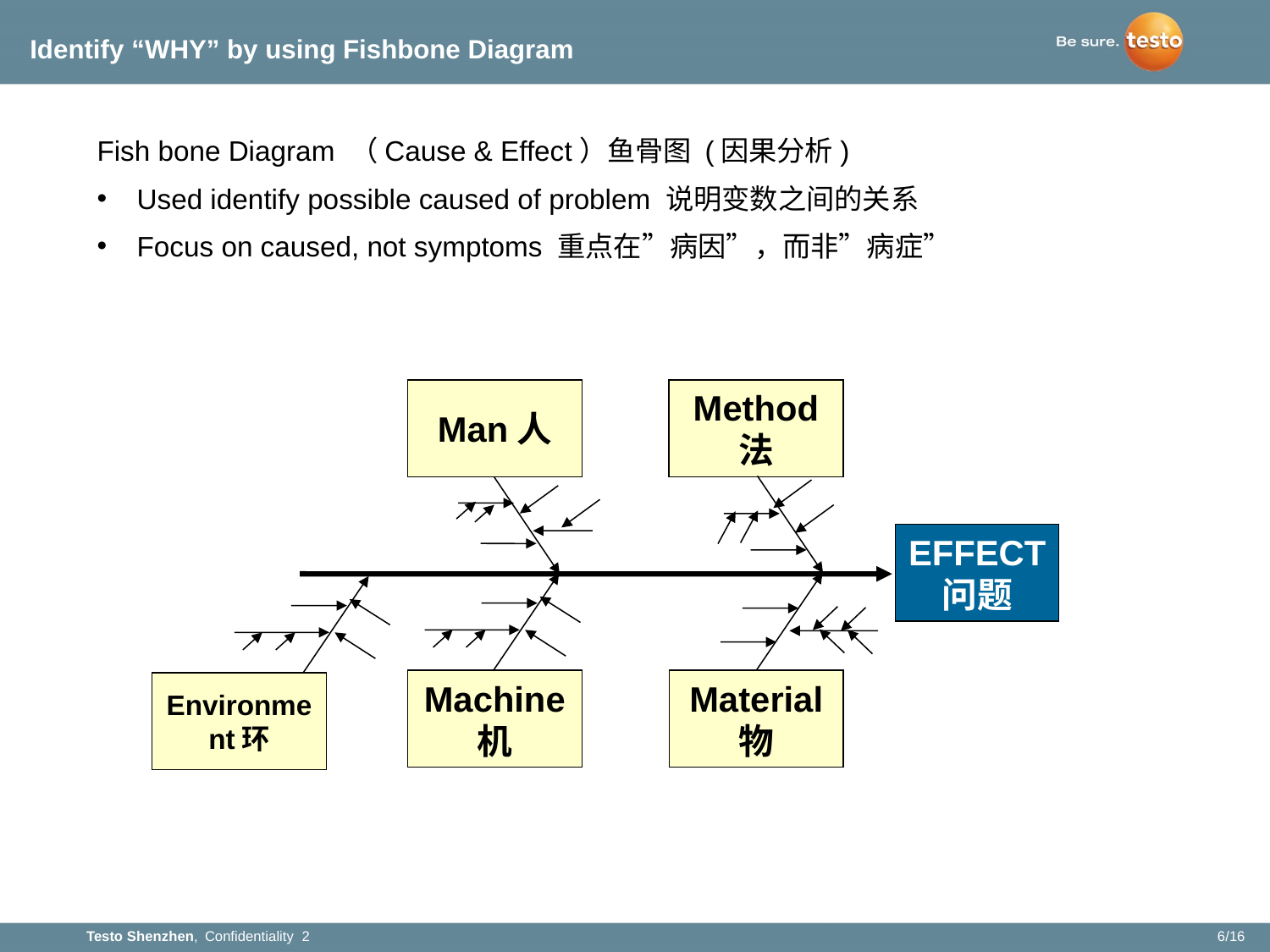

# Identify “WHY” by using Fishbone Diagram
Fish bone Diagram （Cause & Effect）鱼骨图 (因果分析)
Used identify possible caused of problem 说明变数之间的关系
Focus on caused, not symptoms 重点在”病因”，而非”病症”

Man人
Method
法

EFFECT
问题

Machine
机
Material
物
Environment环